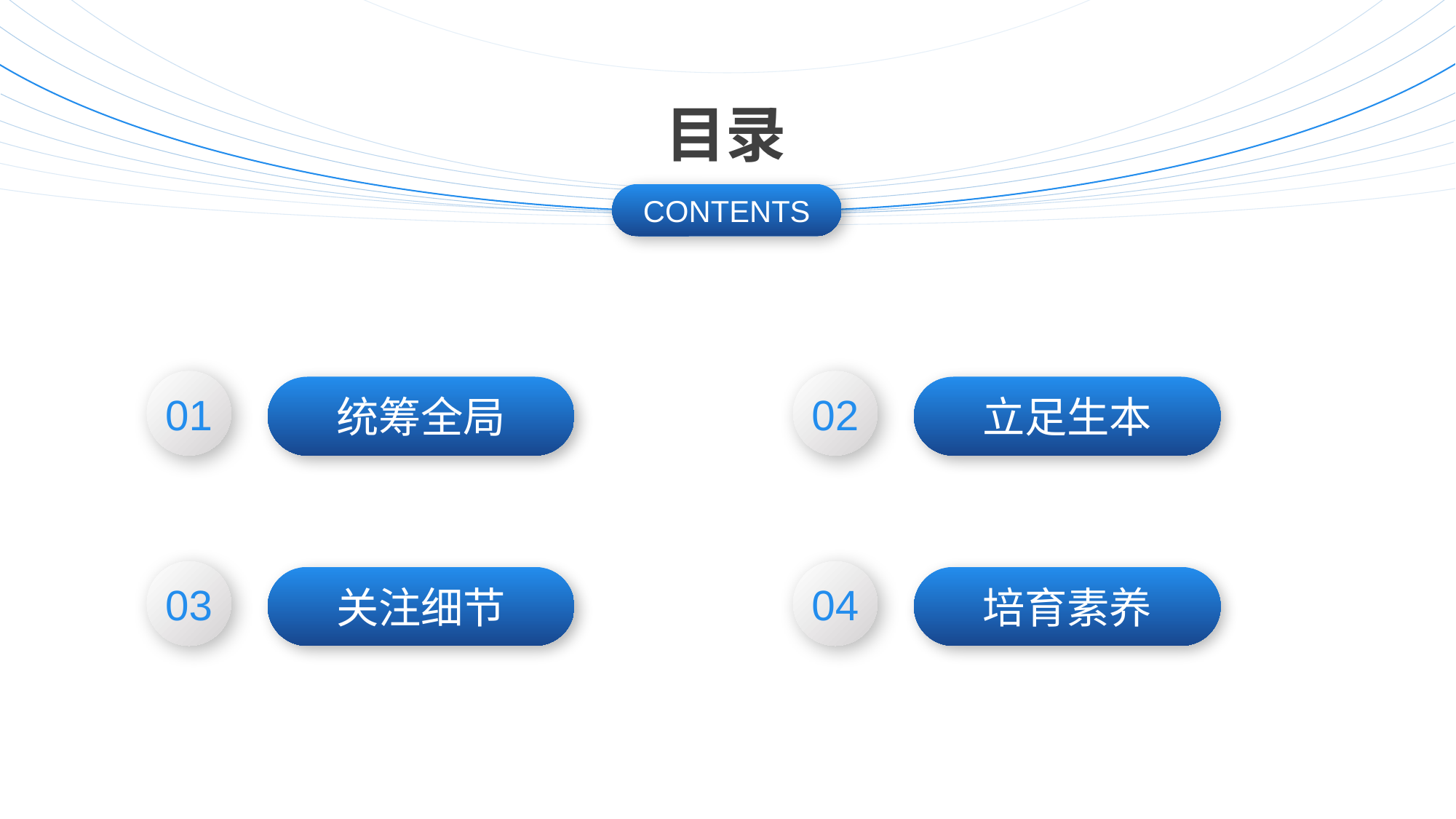

目录
CONTENTS
01
02
统筹全局
立足生本
03
04
关注细节
培育素养